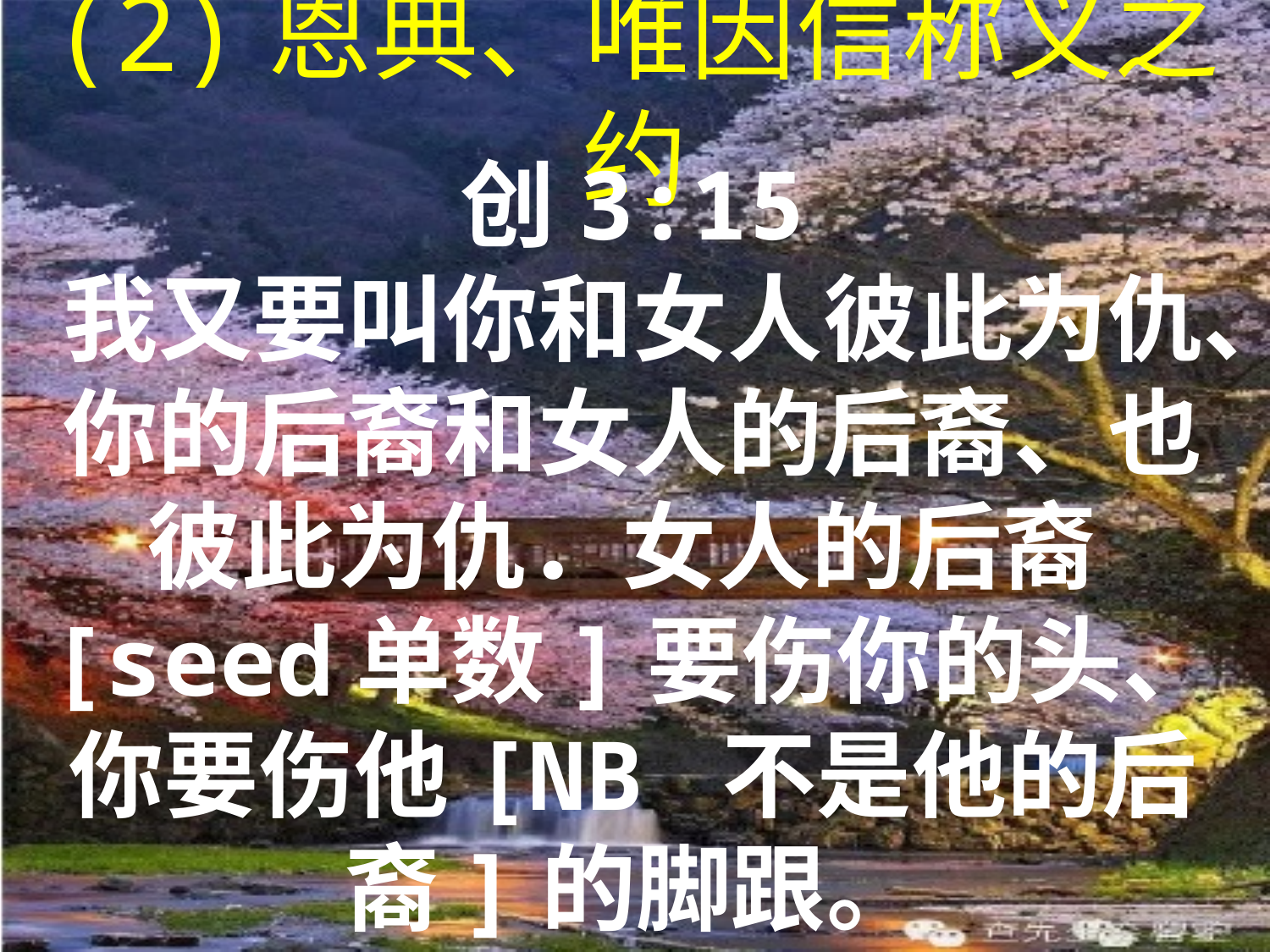

# (2)恩典、唯因信称义之约
创3:15
我又要叫你和女人彼此为仇、你的后裔和女人的后裔、也彼此为仇．女人的后裔[seed单数]要伤你的头、你要伤他[NB 不是他的后裔]的脚跟。